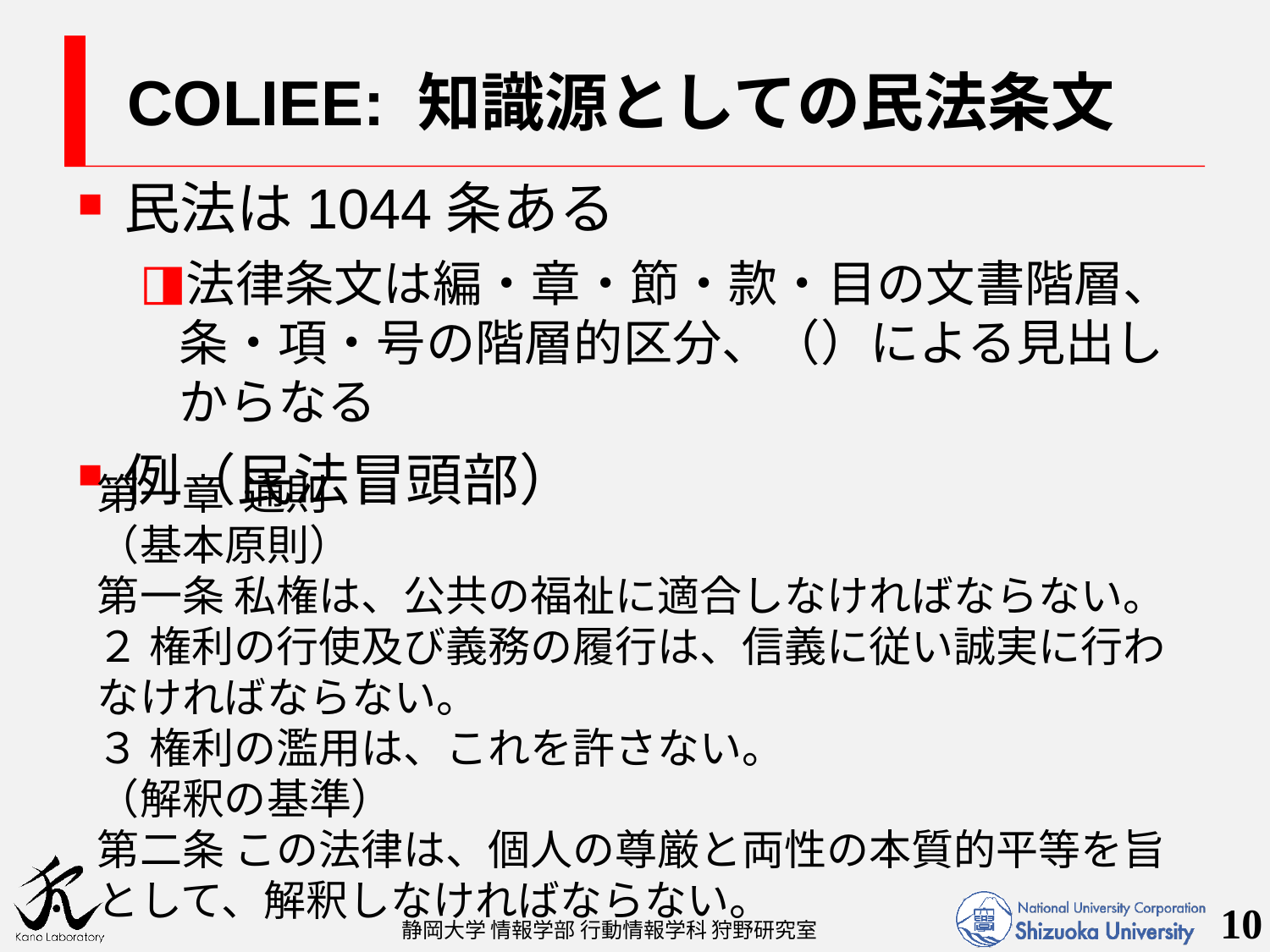

# COLIEE: 知識源としての民法条文
民法は1044条ある
法律条文は編・章・節・款・目の文書階層、条・項・号の階層的区分、（）による見出しからなる
例（民法冒頭部）

第一章  通則
（基本原則）
第一条 私権は、公共の福祉に適合しなければならない。
２ 権利の行使及び義務の履行は、信義に従い誠実に行わなければならない。
３ 権利の濫用は、これを許さない。
（解釈の基準）
第二条 この法律は、個人の尊厳と両性の本質的平等を旨として、解釈しなければならない。
10